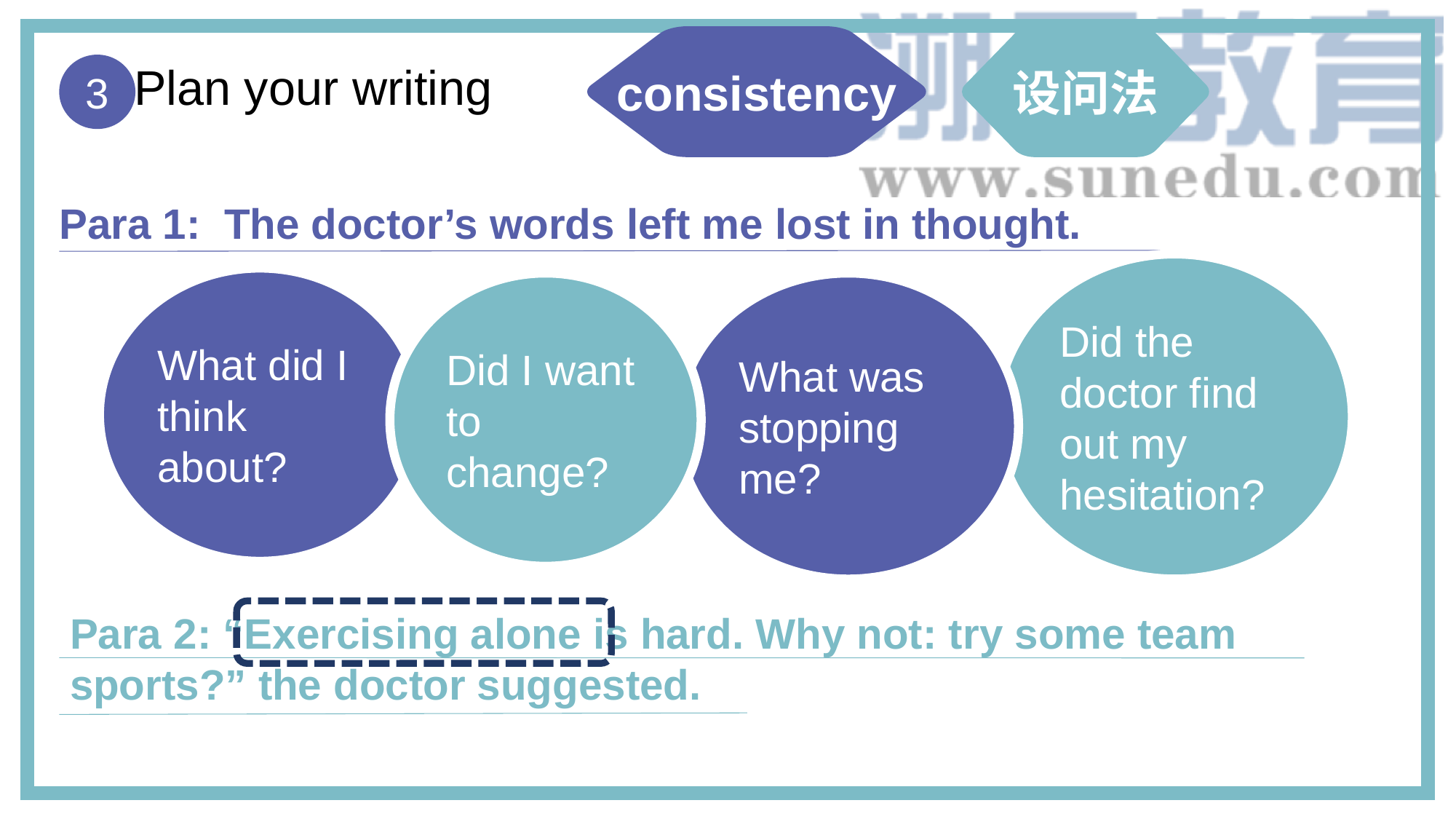

consistency
设问法
Plan your writing
3
Para 1:  The doctor’s words left me lost in thought.

Did the doctor find out my hesitation?
What did I think about?
Did I want to change?
What was stopping me?
Para 2: “Exercising alone is hard. Why not: try some team sports?” the doctor suggested.